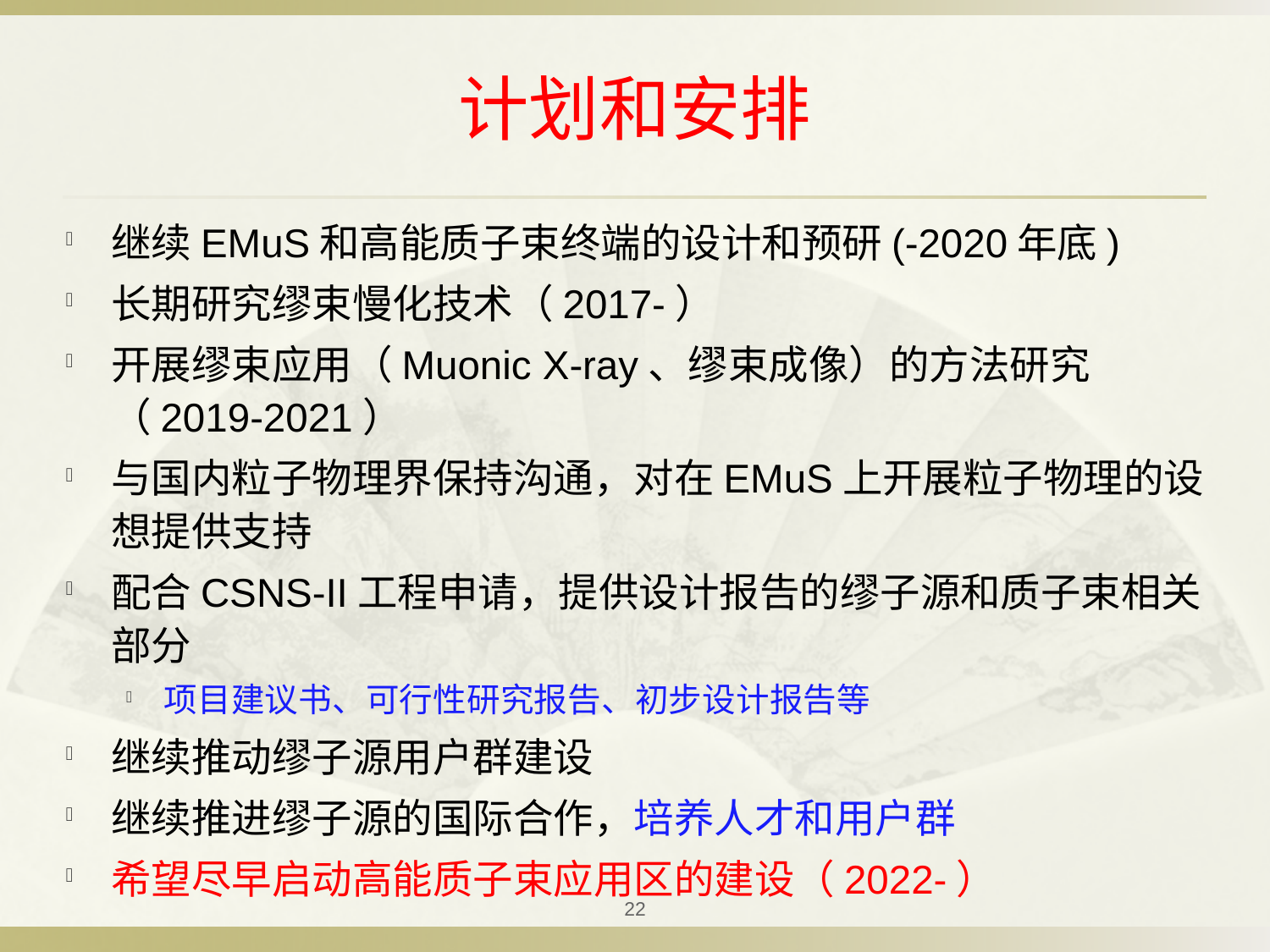

# 计划和安排
继续EMuS和高能质子束终端的设计和预研(-2020年底)
长期研究缪束慢化技术（2017-）
开展缪束应用（Muonic X-ray、缪束成像）的方法研究（2019-2021）
与国内粒子物理界保持沟通，对在EMuS上开展粒子物理的设想提供支持
配合CSNS-II工程申请，提供设计报告的缪子源和质子束相关部分
项目建议书、可行性研究报告、初步设计报告等
继续推动缪子源用户群建设
继续推进缪子源的国际合作，培养人才和用户群
希望尽早启动高能质子束应用区的建设（2022-）
22